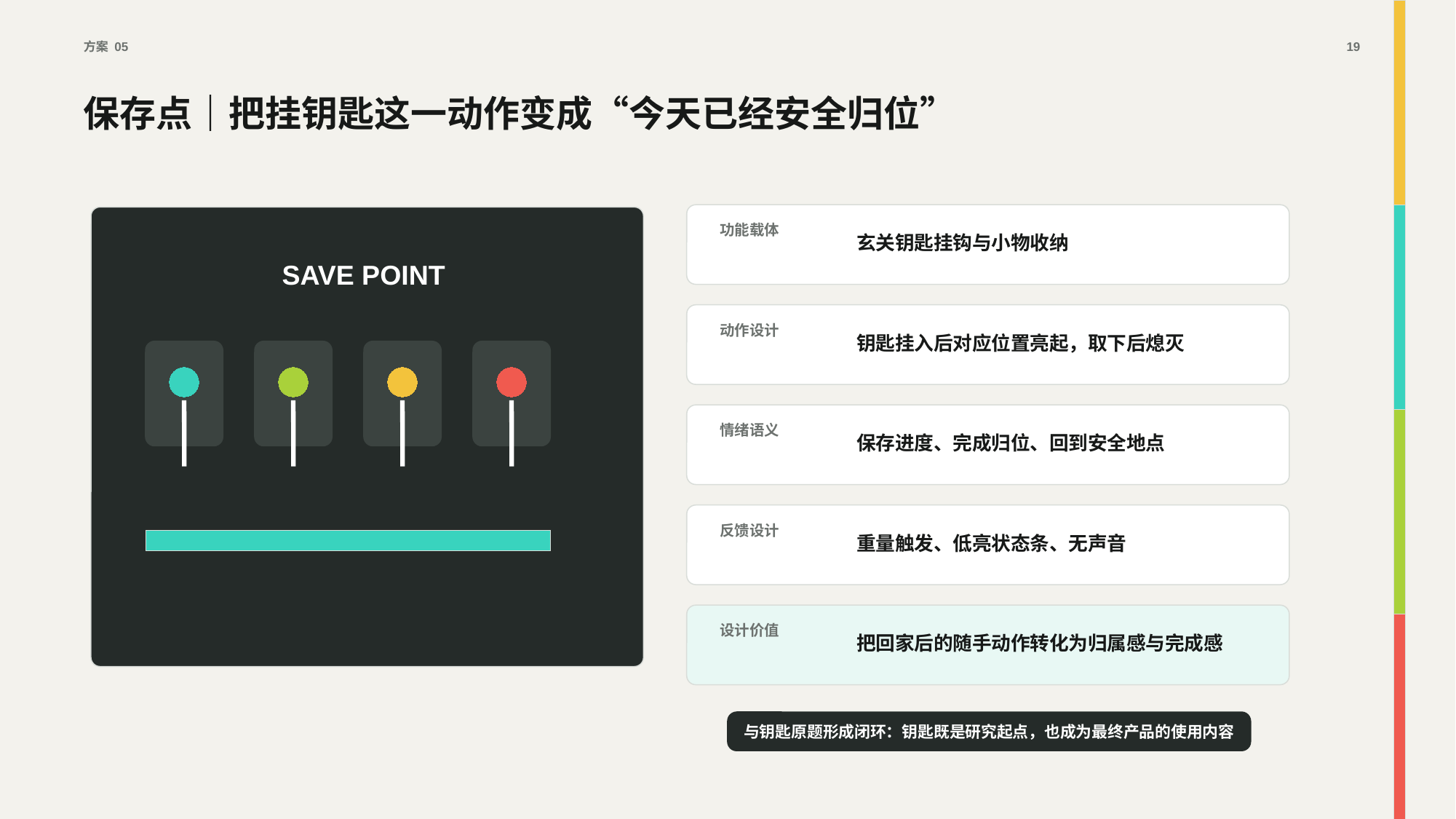

方案 05
19
保存点｜把挂钥匙这一动作变成“今天已经安全归位”

玄关钥匙挂钩与小物收纳
功能载体
SAVE POINT

钥匙挂入后对应位置亮起，取下后熄灭
动作设计

保存进度、完成归位、回到安全地点
情绪语义

重量触发、低亮状态条、无声音
反馈设计

把回家后的随手动作转化为归属感与完成感

设计价值

与钥匙原题形成闭环：钥匙既是研究起点，也成为最终产品的使用内容